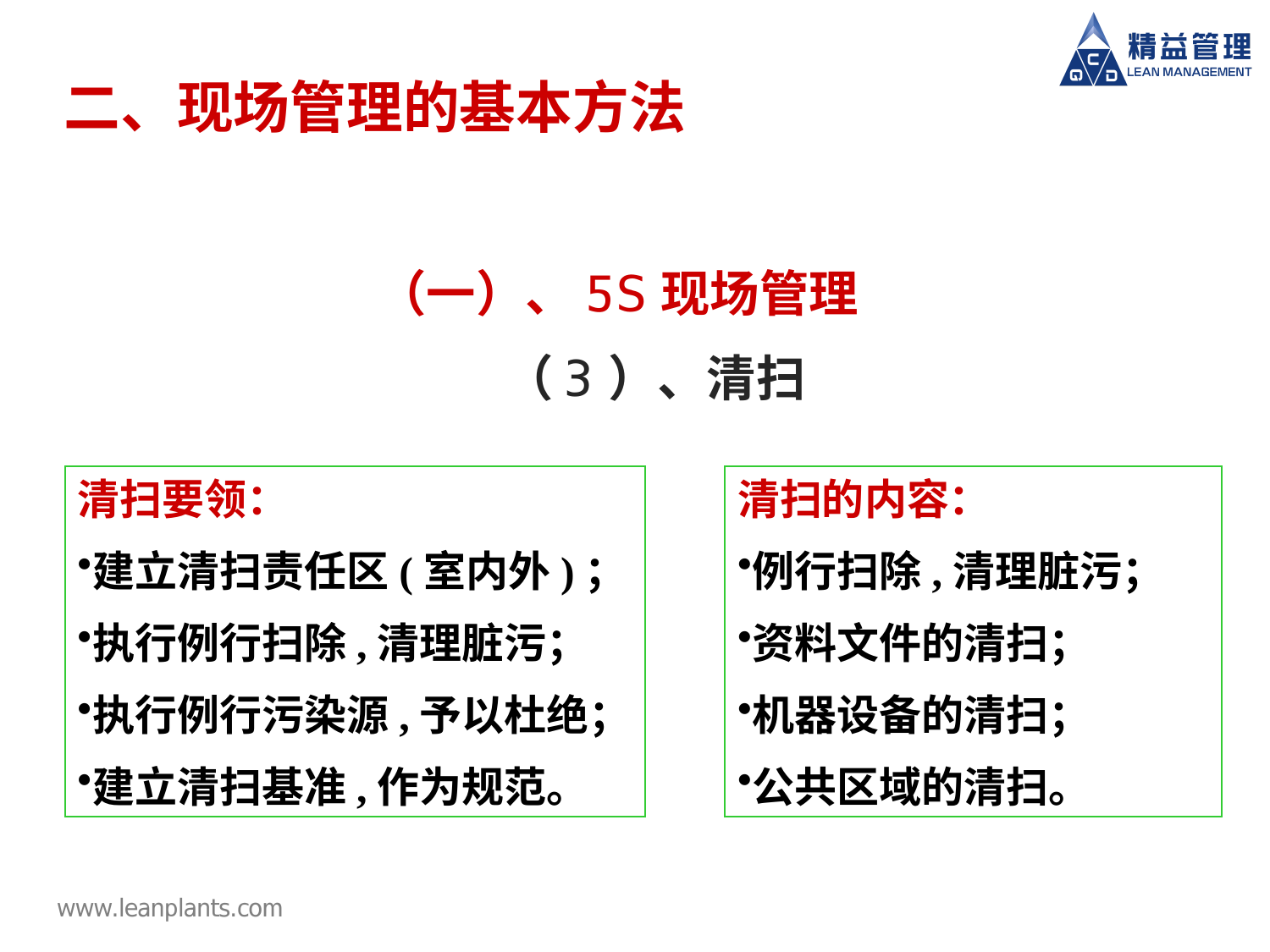

# 二、现场管理的基本方法
（一）、5S现场管理
（3）、清扫
清扫要领：
建立清扫责任区(室内外)；
执行例行扫除,清理脏污；
执行例行污染源,予以杜绝；
建立清扫基准,作为规范。
清扫的内容：
例行扫除,清理脏污；
资料文件的清扫；
机器设备的清扫；
公共区域的清扫。